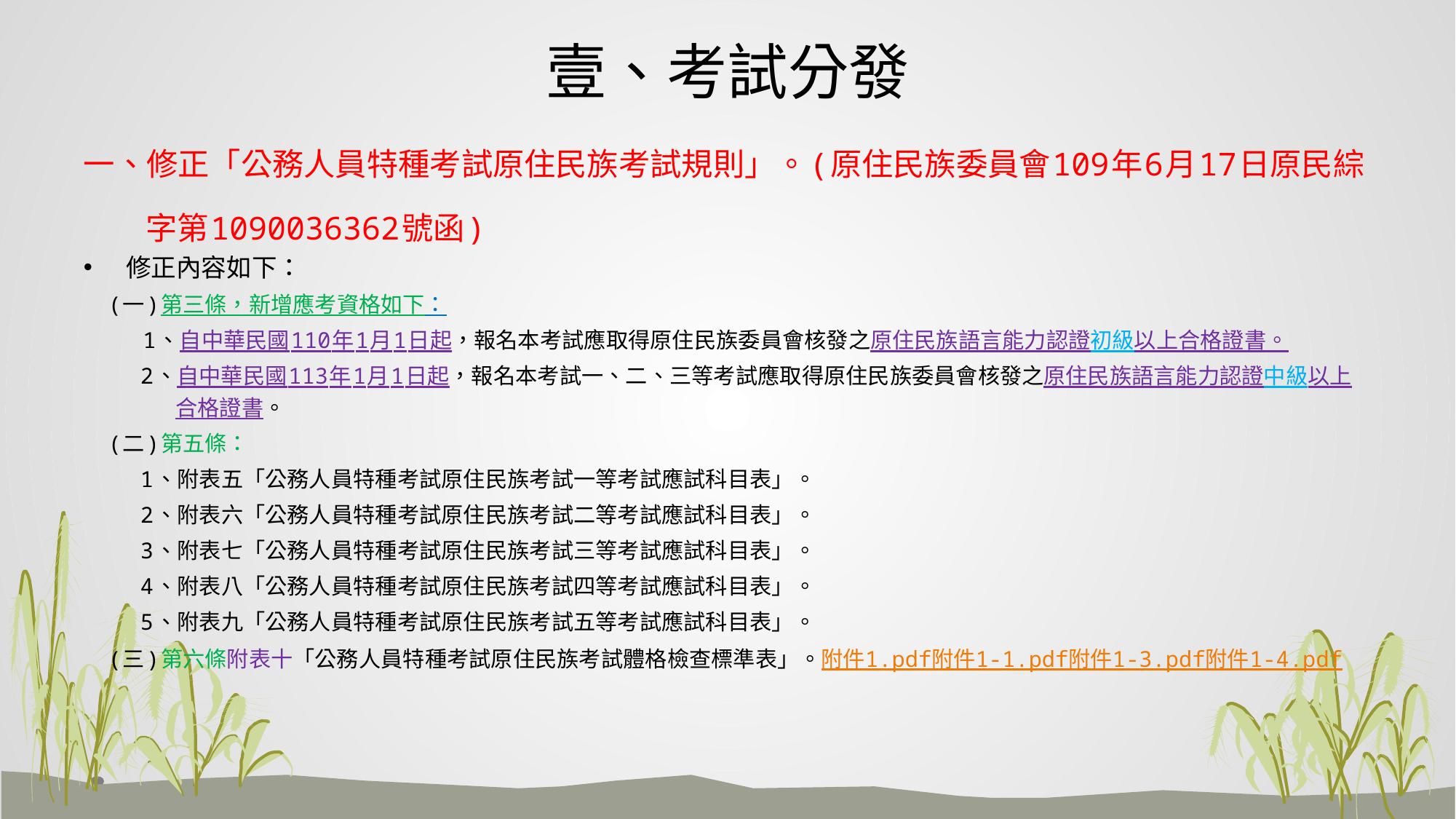

# 壹、考試分發
一、修正「公務人員特種考試原住民族考試規則」。(原住民族委員會109年6月17日原民綜字第1090036362號函)
修正內容如下：
(一)第三條，新增應考資格如下：
 1、自中華民國110年1月1日起，報名本考試應取得原住民族委員會核發之原住民族語言能力認證初級以上合格證書。
2、自中華民國113年1月1日起，報名本考試一、二、三等考試應取得原住民族委員會核發之原住民族語言能力認證中級以上合格證書。
(二)第五條：
1、附表五「公務人員特種考試原住民族考試一等考試應試科目表」。
2、附表六「公務人員特種考試原住民族考試二等考試應試科目表」。
3、附表七「公務人員特種考試原住民族考試三等考試應試科目表」。
4、附表八「公務人員特種考試原住民族考試四等考試應試科目表」。
5、附表九「公務人員特種考試原住民族考試五等考試應試科目表」。
(三)第六條附表十「公務人員特種考試原住民族考試體格檢查標準表」。附件1.pdf附件1-1.pdf附件1-3.pdf附件1-4.pdf